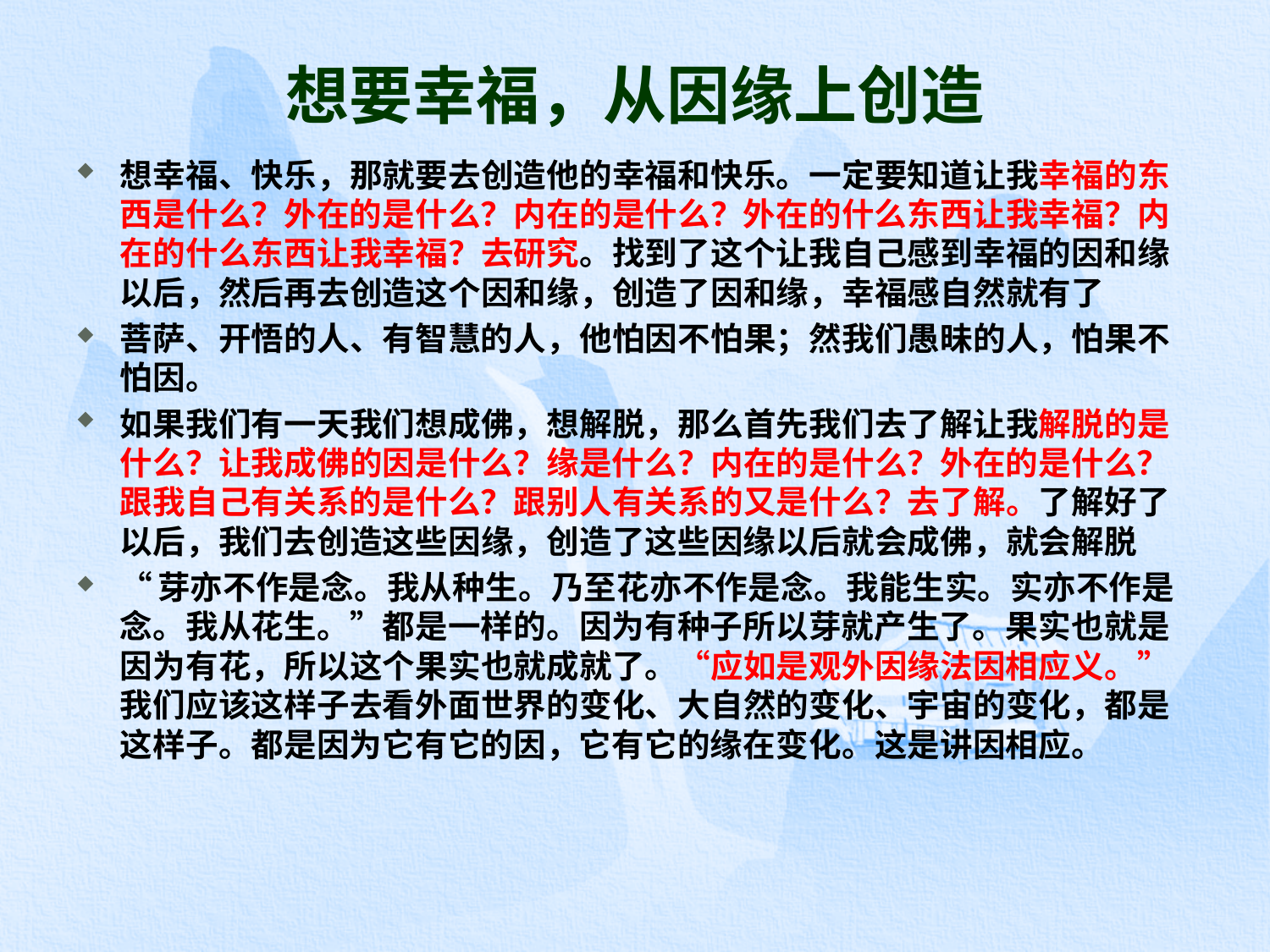

# 想要幸福，从因缘上创造
想幸福、快乐，那就要去创造他的幸福和快乐。一定要知道让我幸福的东西是什么？外在的是什么？内在的是什么？外在的什么东西让我幸福？内在的什么东西让我幸福？去研究。找到了这个让我自己感到幸福的因和缘以后，然后再去创造这个因和缘，创造了因和缘，幸福感自然就有了
菩萨、开悟的人、有智慧的人，他怕因不怕果；然我们愚昧的人，怕果不怕因。
如果我们有一天我们想成佛，想解脱，那么首先我们去了解让我解脱的是什么？让我成佛的因是什么？缘是什么？内在的是什么？外在的是什么？跟我自己有关系的是什么？跟别人有关系的又是什么？去了解。了解好了以后，我们去创造这些因缘，创造了这些因缘以后就会成佛，就会解脱
“芽亦不作是念。我从种生。乃至花亦不作是念。我能生实。实亦不作是念。我从花生。”都是一样的。因为有种子所以芽就产生了。果实也就是因为有花，所以这个果实也就成就了。“应如是观外因缘法因相应义。”我们应该这样子去看外面世界的变化、大自然的变化、宇宙的变化，都是这样子。都是因为它有它的因，它有它的缘在变化。这是讲因相应。